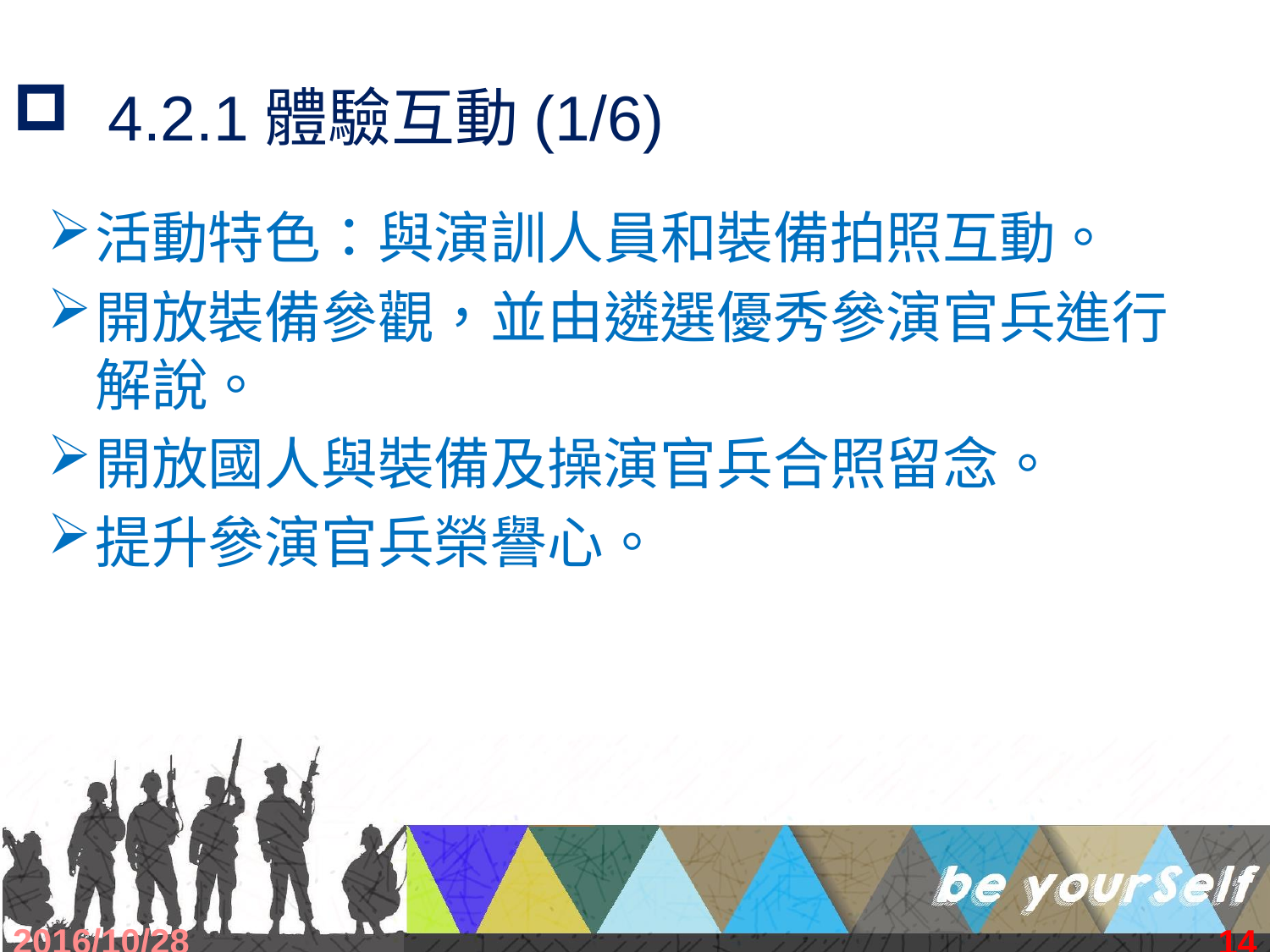

# 4.2.1體驗互動(1/6)
活動特色：與演訓人員和裝備拍照互動。
開放裝備參觀，並由遴選優秀參演官兵進行解說。
開放國人與裝備及操演官兵合照留念。
提升參演官兵榮譽心。

2016/10/28
14